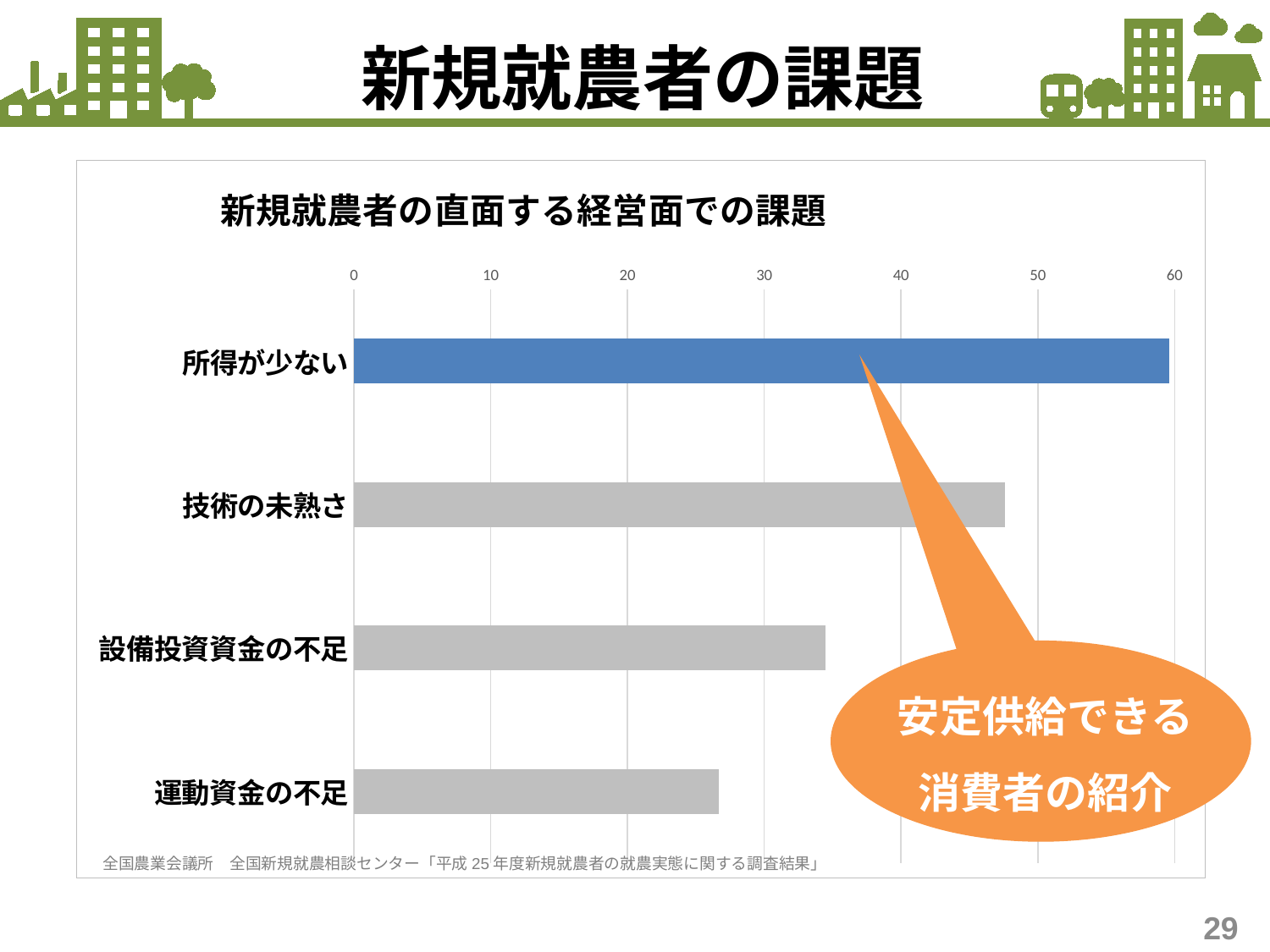

新規就農者の課題

### Chart: 新規就農者の直面する経営面での課題

| Category |  |
|---|---|
| 所得が少ない | 59.6 |
| 技術の未熟さ | 47.6 |
| 設備投資資金の不足 | 34.5 |
| 運動資金の不足 | 26.7 |
全国農業会議所　全国新規就農相談センター「平成25年度新規就農者の就農実態に関する調査結果」

安定供給できる
消費者の紹介
29